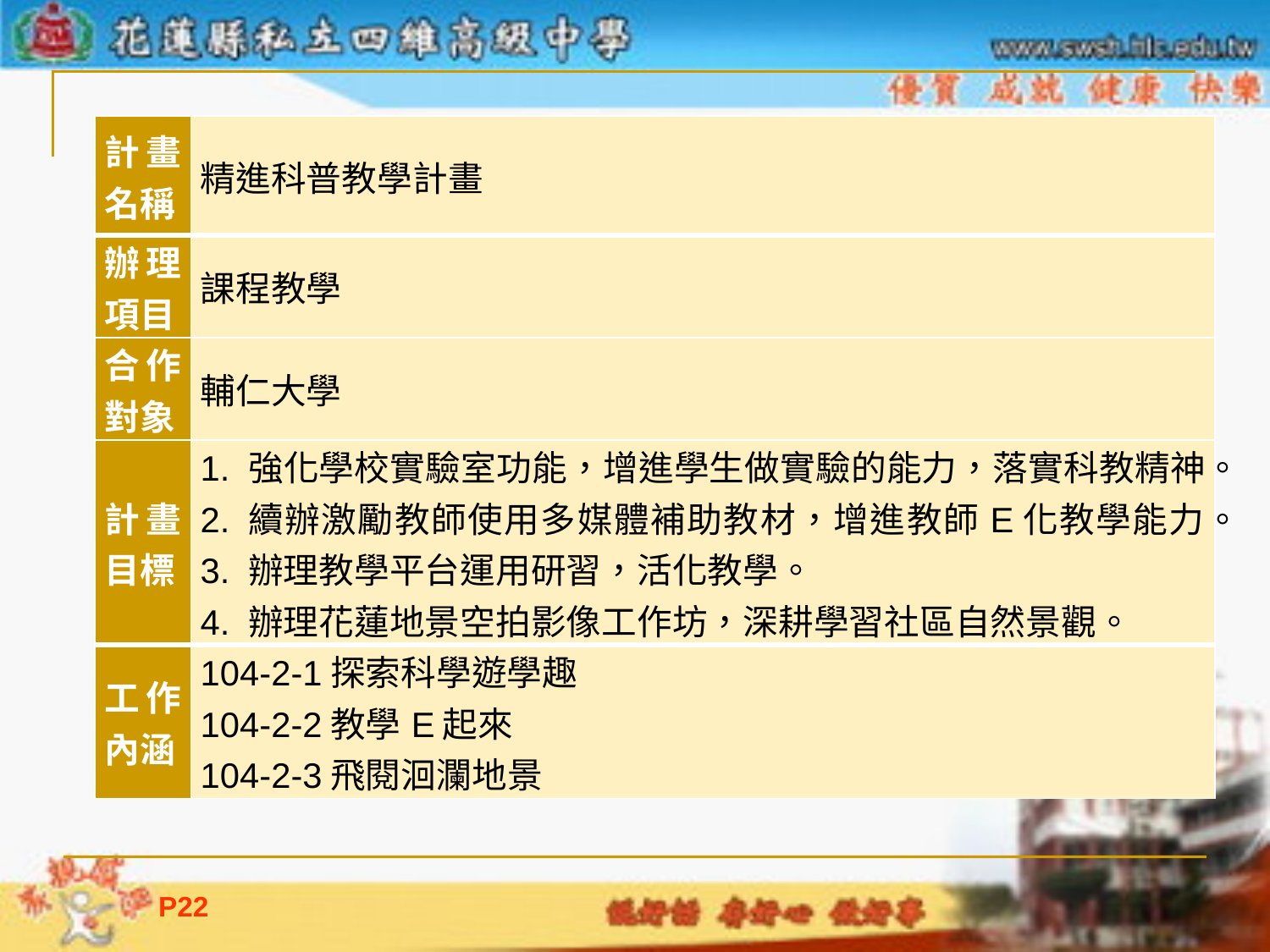

| 計畫名稱 | 精進科普教學計畫 |
| --- | --- |
| 辦理項目 | 課程教學 |
| 合作對象 | 輔仁大學 |
| 計畫目標 | 強化學校實驗室功能，增進學生做實驗的能力，落實科教精神。 續辦激勵教師使用多媒體補助教材，增進教師E化教學能力。 辦理教學平台運用研習，活化教學。 辦理花蓮地景空拍影像工作坊，深耕學習社區自然景觀。 |
| 工作內涵 | 104-2-1探索科學遊學趣 104-2-2教學E起來 104-2-3飛閱洄瀾地景 |

P22